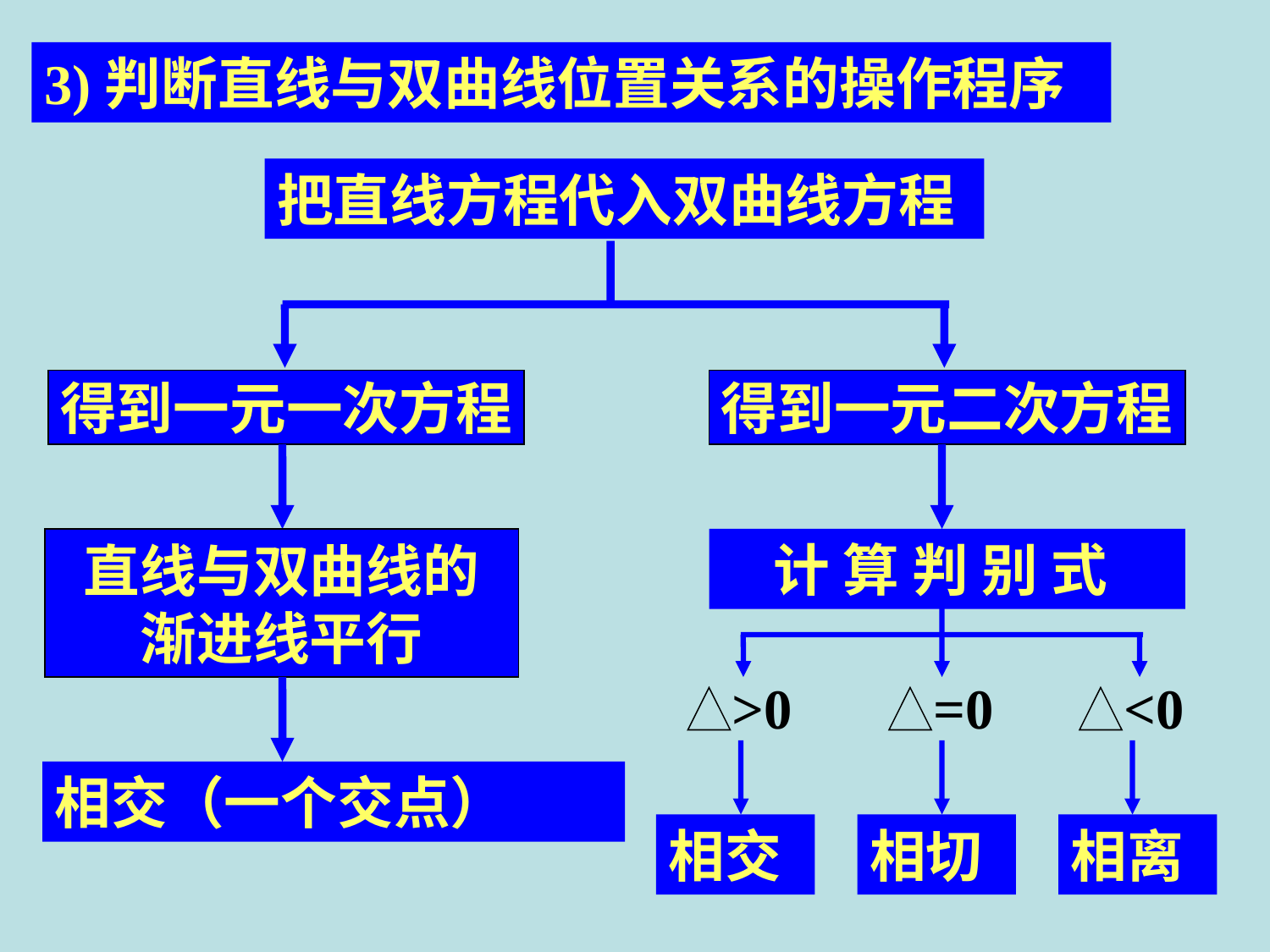

3)判断直线与双曲线位置关系的操作程序
把直线方程代入双曲线方程

得到一元一次方程
得到一元二次方程

直线与双曲线的
渐进线平行
   计 算 判 别 式

>0
=0
<0

相交
相切
相离

相交（一个交点）